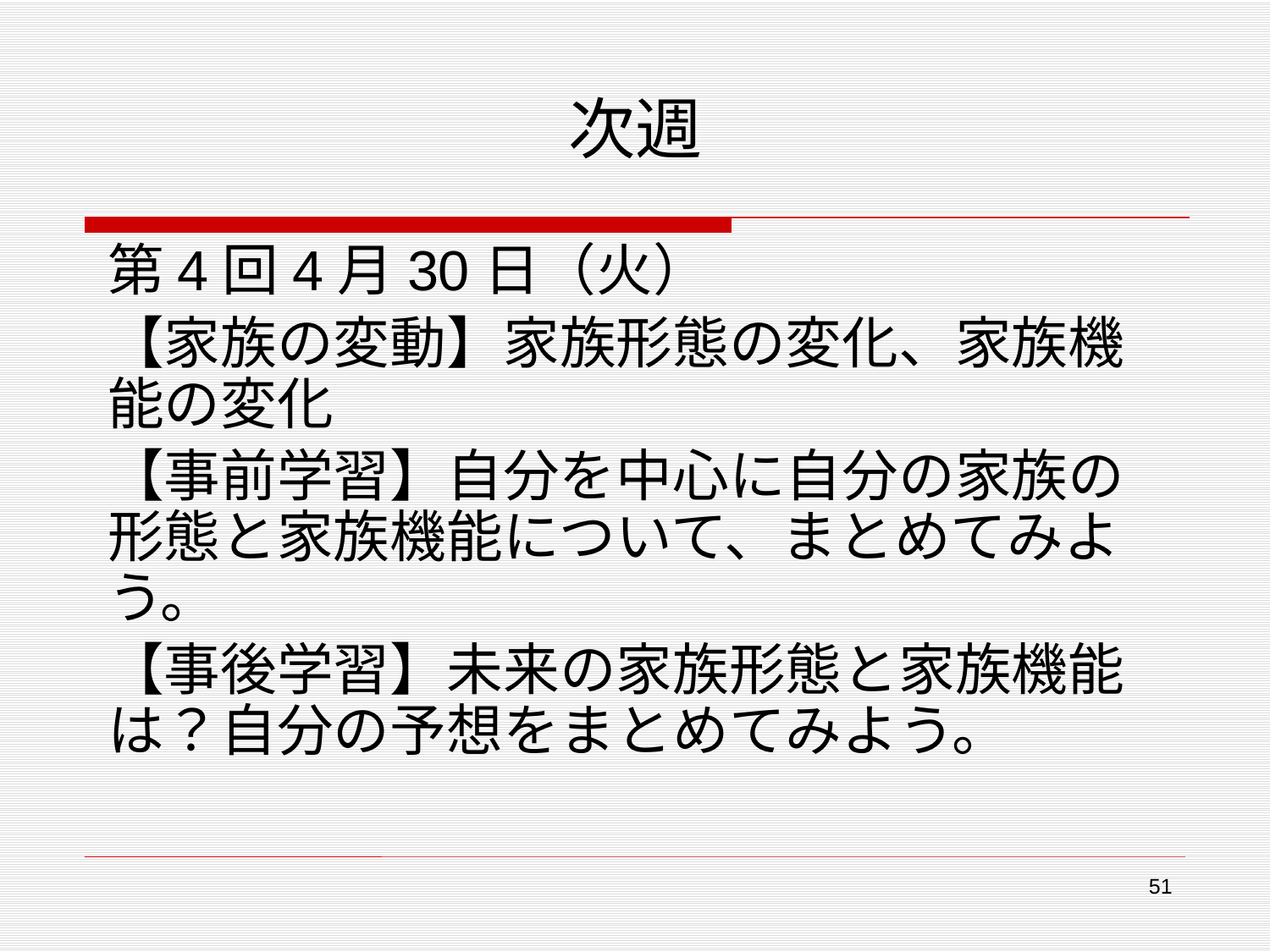

# 次週
第4回4月30日（火）
【家族の変動】家族形態の変化、家族機能の変化
【事前学習】自分を中心に自分の家族の形態と家族機能について、まとめてみよう。
【事後学習】未来の家族形態と家族機能は？自分の予想をまとめてみよう。

51